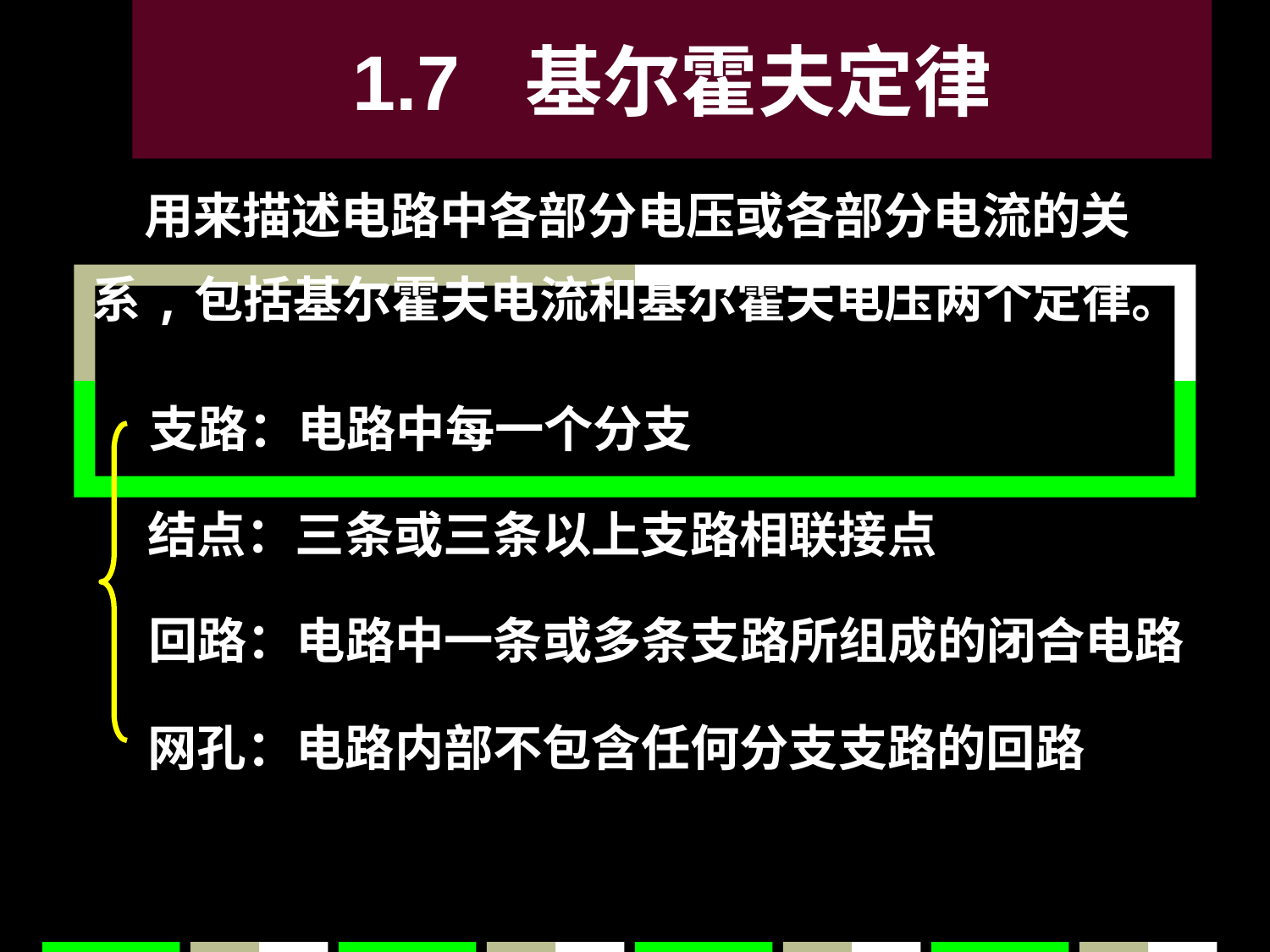

# 1.7 基尔霍夫定律
   用来描述电路中各部分电压或各部分电流的关系,包括基尔霍夫电流和基尔霍夫电压两个定律。
支路：电路中每一个分支

结点：三条或三条以上支路相联接点
回路：电路中一条或多条支路所组成的闭合电路
网孔：电路内部不包含任何分支支路的回路